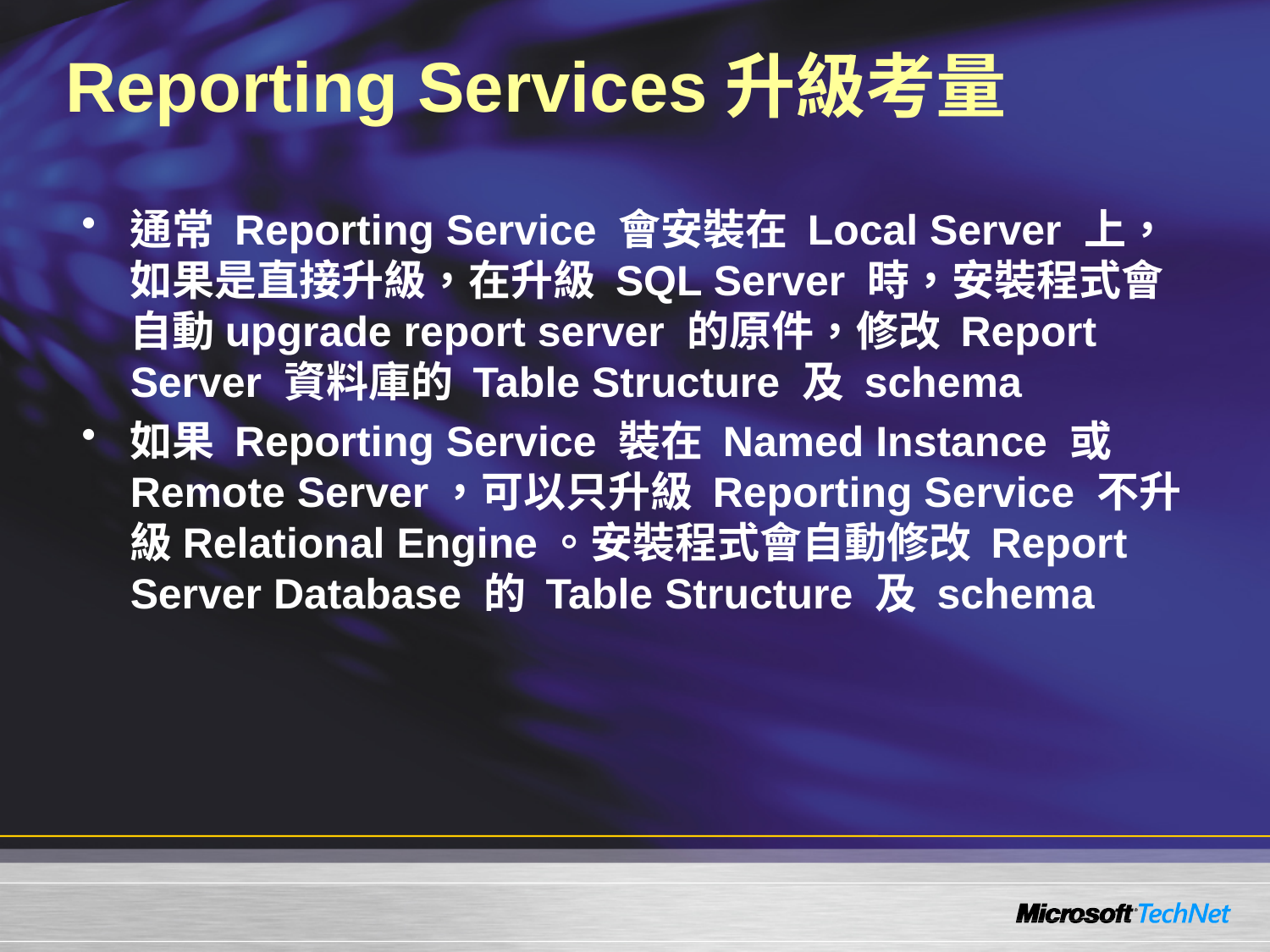

# Reporting Services升級考量
通常 Reporting Service 會安裝在 Local Server 上，如果是直接升級，在升級 SQL Server 時，安裝程式會自動upgrade report server 的原件，修改 Report Server 資料庫的 Table Structure 及 schema
如果 Reporting Service 裝在 Named Instance 或Remote Server，可以只升級 Reporting Service 不升級Relational Engine。安裝程式會自動修改 Report Server Database 的 Table Structure 及 schema